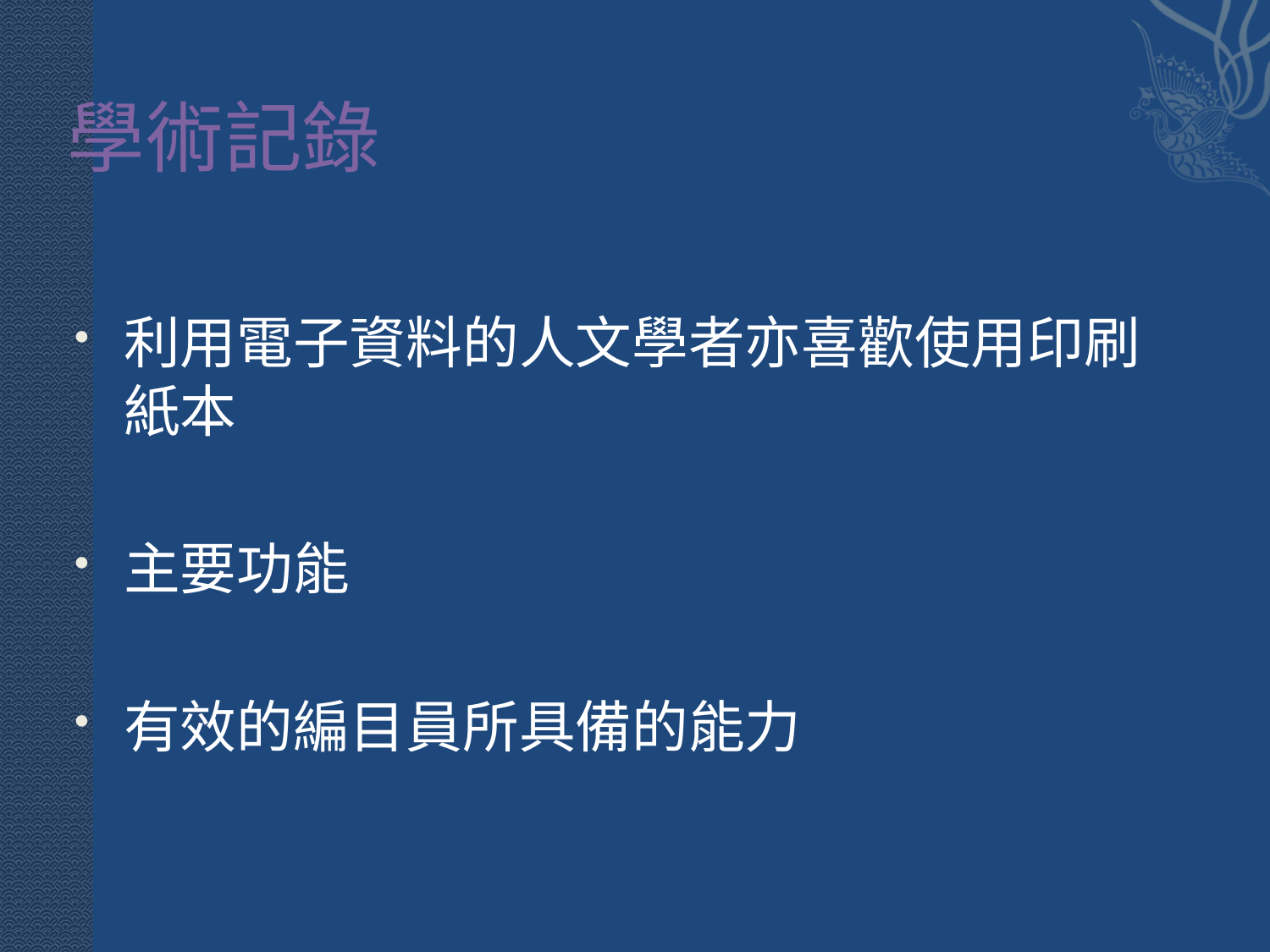

# 學術記錄

利用電子資料的人文學者亦喜歡使用印刷紙本

主要功能

有效的編目員所具備的能力